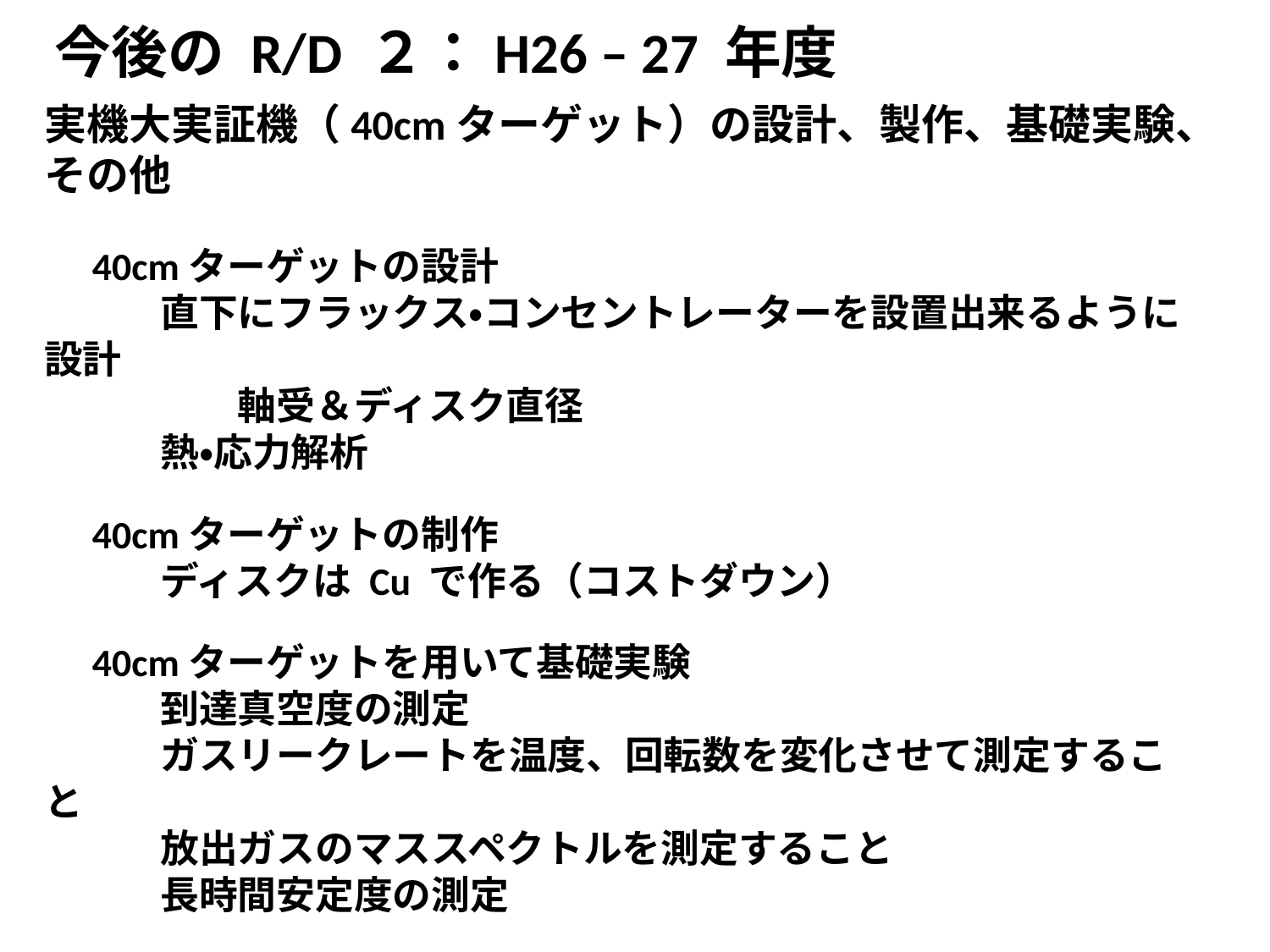

今後の R/D ２：H26 – 27 年度
実機大実証機（40cmターゲット）の設計、製作、基礎実験、その他

　40cmターゲットの設計
　　　直下にフラックス・コンセントレーターを設置出来るように設計
　　　　　軸受＆ディスク直径
　　　熱・応力解析

　40cmターゲットの制作
　　　ディスクは Cu で作る（コストダウン）

　40cmターゲットを用いて基礎実験
　　　到達真空度の測定
　　　ガスリークレートを温度、回転数を変化させて測定すること
　　　放出ガスのマススペクトルを測定すること
　　　長時間安定度の測定

　実機ターゲット・ディスクの製造方法の検討
　　　Ｗ＋Ｃｕ接合方法のテスト